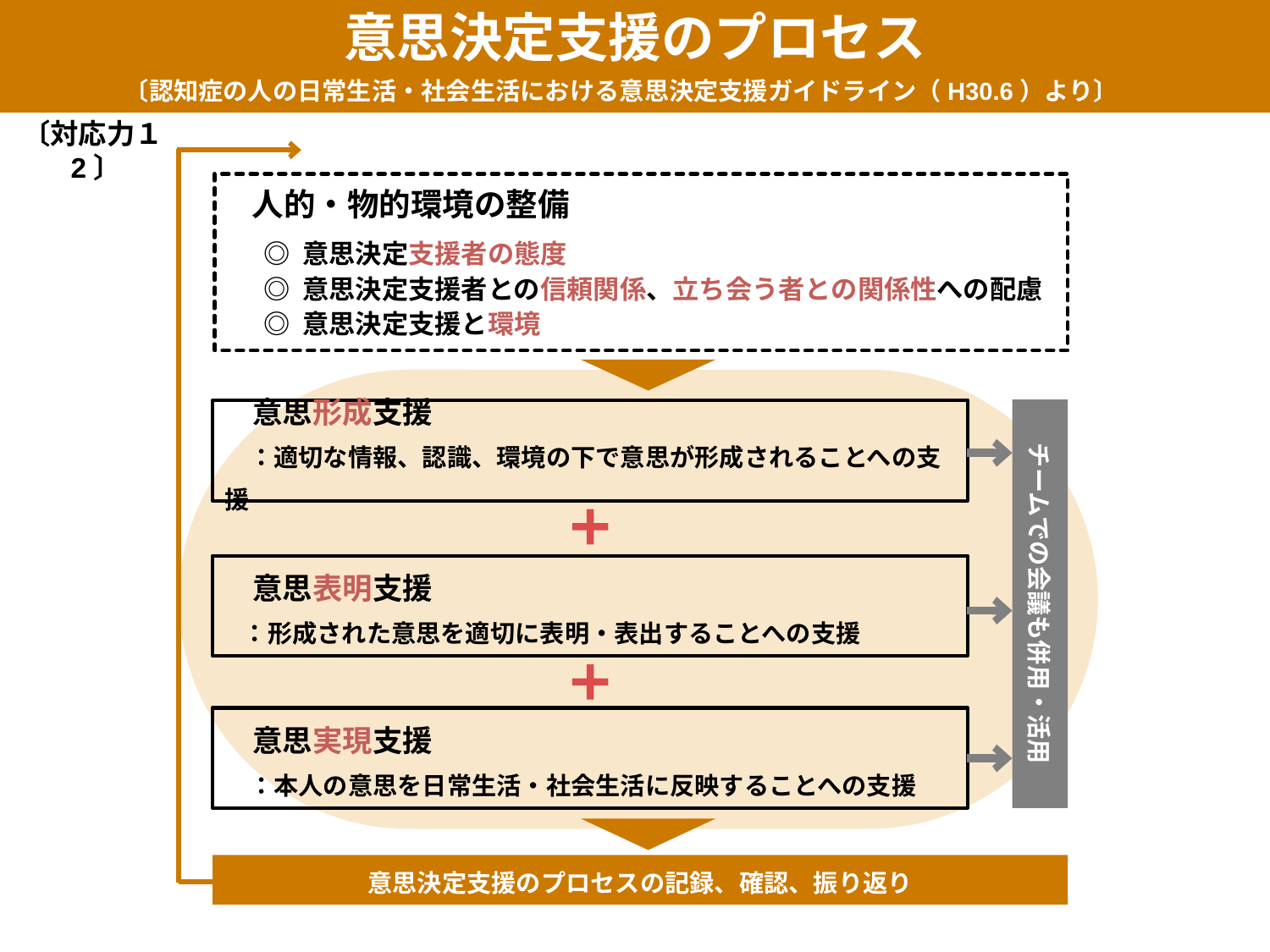

意思決定支援のプロセス

〔認知症の人の日常生活・社会生活における意思決定支援ガイドライン（H30.6）より〕
〔対応力１2〕

人的・物的環境の整備
◎ 意思決定支援者の態度
◎ 意思決定支援者との信頼関係、立ち会う者との関係性への配慮
◎ 意思決定支援と環境

チームでの会議も併用・活用
   意思形成支援
   ：適切な情報、認識、環境の下で意思が形成されることへの支援

   意思表明支援
   ：形成された意思を適切に表明・表出することへの支援

   意思実現支援
   ：本人の意思を日常生活・社会生活に反映することへの支援

意思決定支援のプロセスの記録、確認、振り返り